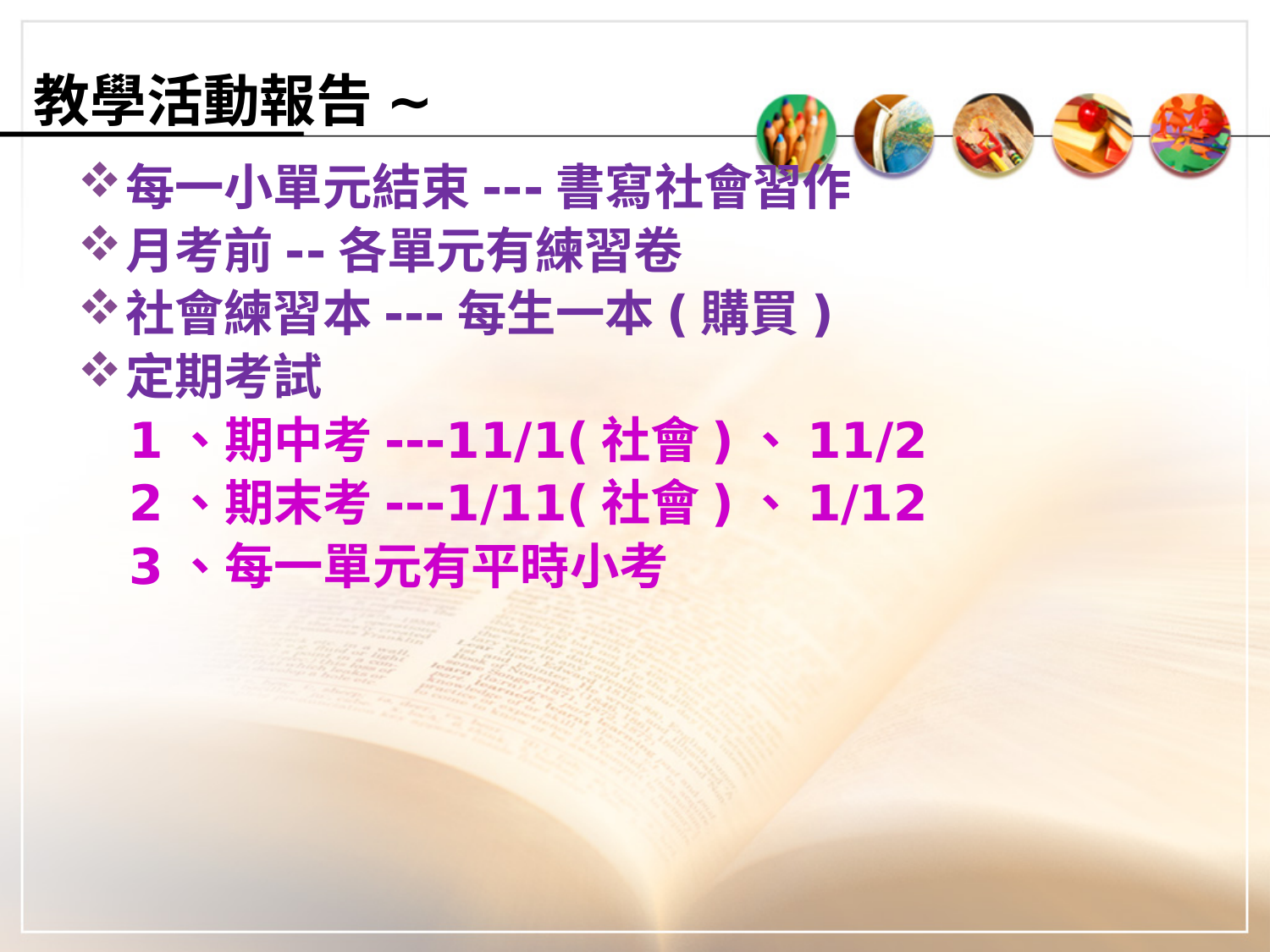

# 教學活動報告~
每一小單元結束---書寫社會習作
月考前--各單元有練習卷
社會練習本---每生一本(購買)
定期考試
   1、期中考---11/1(社會)、11/2
   2、期末考---1/11(社會)、1/12
   3、每一單元有平時小考